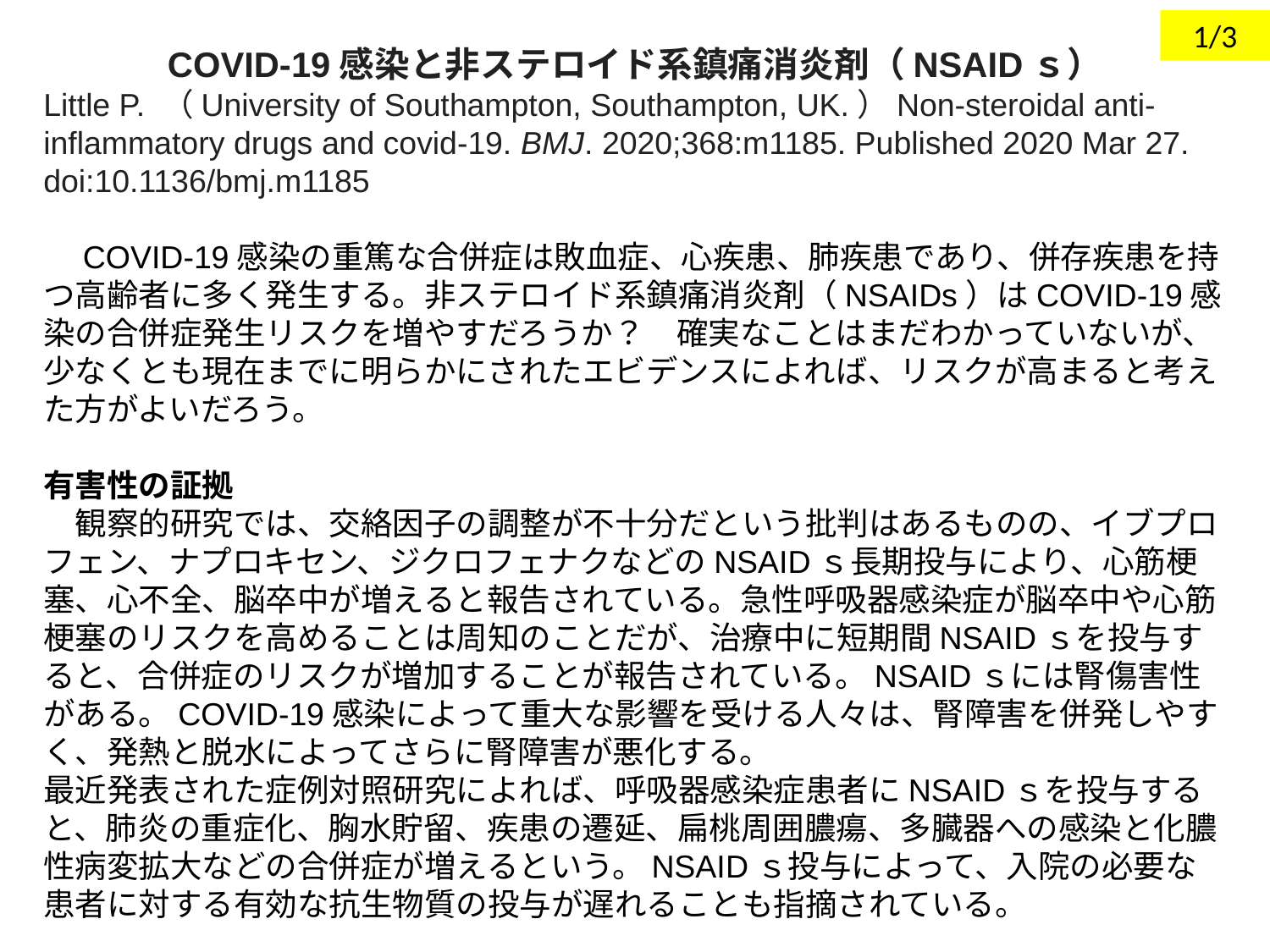

1/3
COVID-19感染と非ステロイド系鎮痛消炎剤（NSAIDｓ）
Little P. （University of Southampton, Southampton, UK.）Non-steroidal anti-inflammatory drugs and covid-19. BMJ. 2020;368:m1185. Published 2020 Mar 27. doi:10.1136/bmj.m1185

　COVID-19感染の重篤な合併症は敗血症、心疾患、肺疾患であり、併存疾患を持つ高齢者に多く発生する。非ステロイド系鎮痛消炎剤（NSAIDs）はCOVID-19感染の合併症発生リスクを増やすだろうか？　確実なことはまだわかっていないが、少なくとも現在までに明らかにされたエビデンスによれば、リスクが高まると考えた方がよいだろう。

有害性の証拠
　観察的研究では、交絡因子の調整が不十分だという批判はあるものの、イブプロフェン、ナプロキセン、ジクロフェナクなどのNSAIDｓ長期投与により、心筋梗塞、心不全、脳卒中が増えると報告されている。急性呼吸器感染症が脳卒中や心筋梗塞のリスクを高めることは周知のことだが、治療中に短期間NSAIDｓを投与すると、合併症のリスクが増加することが報告されている。NSAIDｓには腎傷害性がある。COVID-19感染によって重大な影響を受ける人々は、腎障害を併発しやすく、発熱と脱水によってさらに腎障害が悪化する。
最近発表された症例対照研究によれば、呼吸器感染症患者にNSAIDｓを投与すると、肺炎の重症化、胸水貯留、疾患の遷延、扁桃周囲膿瘍、多臓器への感染と化膿性病変拡大などの合併症が増えるという。NSAIDｓ投与によって、入院の必要な患者に対する有効な抗生物質の投与が遅れることも指摘されている。